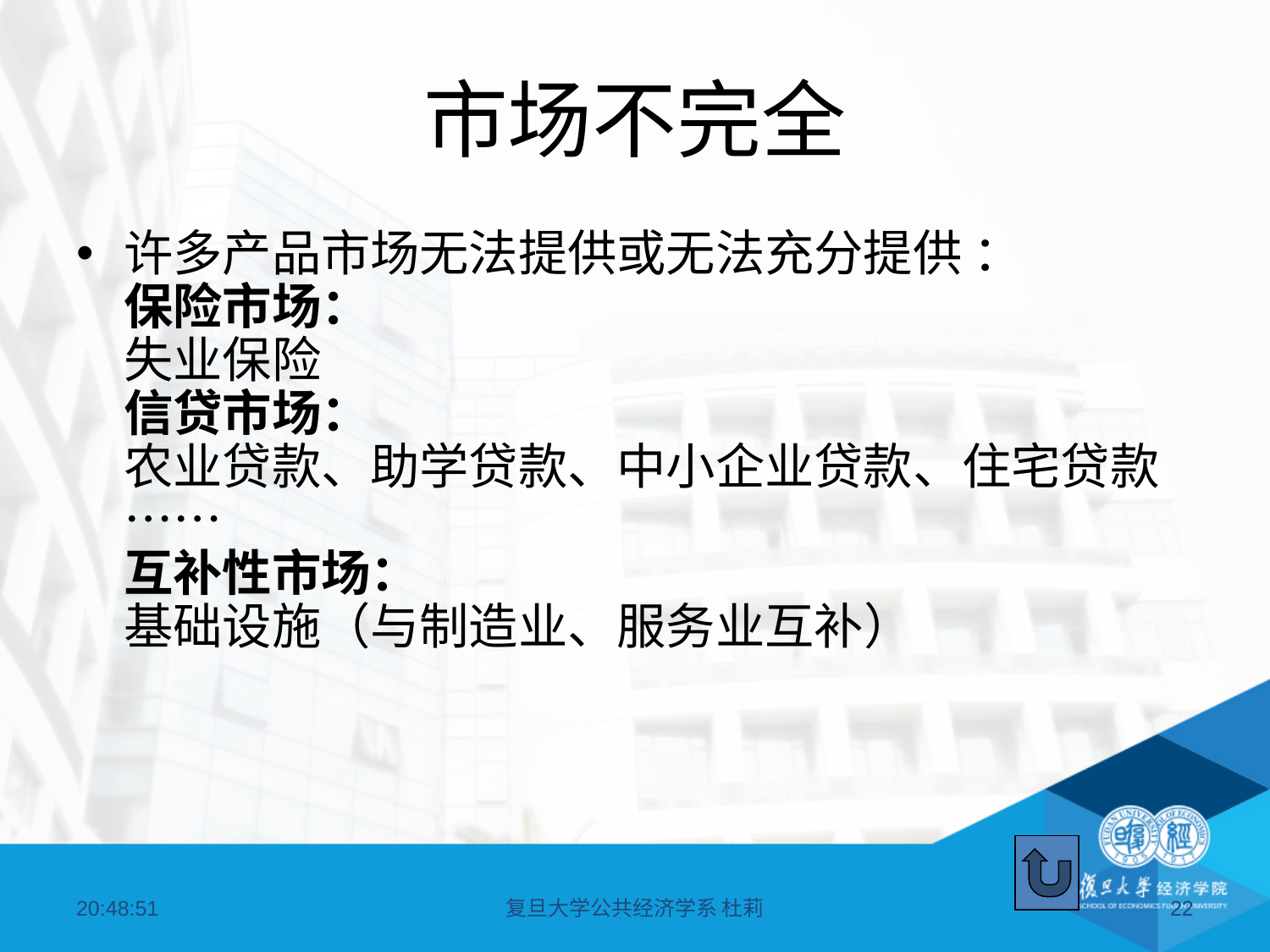

# 市场不完全
许多产品市场无法提供或无法充分提供 ：
保险市场：
失业保险
信贷市场：
农业贷款、助学贷款、中小企业贷款、住宅贷款……
互补性市场：
基础设施（与制造业、服务业互补）

20:48:51
复旦大学公共经济学系 杜莉
22